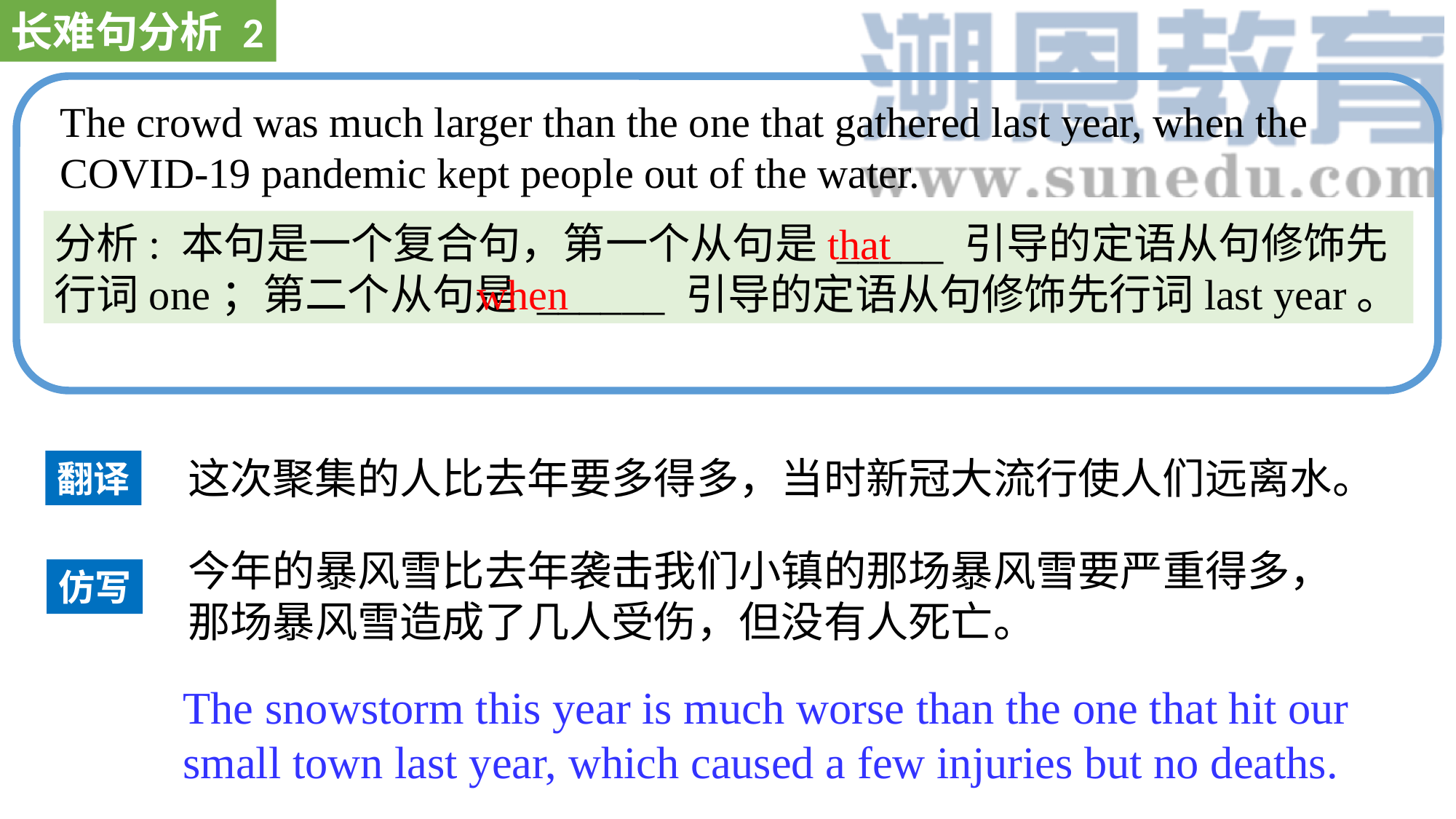

长难句分析 2

The crowd was much larger than the one that gathered last year, when the COVID-19 pandemic kept people out of the water.
分析: 本句是一个复合句，第一个从句是 _____ 引导的定语从句修饰先行词one；第二个从句是 ______ 引导的定语从句修饰先行词last year。
that
when
这次聚集的人比去年要多得多，当时新冠大流行使人们远离水。
翻译
今年的暴风雪比去年袭击我们小镇的那场暴风雪要严重得多，那场暴风雪造成了几人受伤，但没有人死亡。
仿写
The snowstorm this year is much worse than the one that hit our small town last year, which caused a few injuries but no deaths.